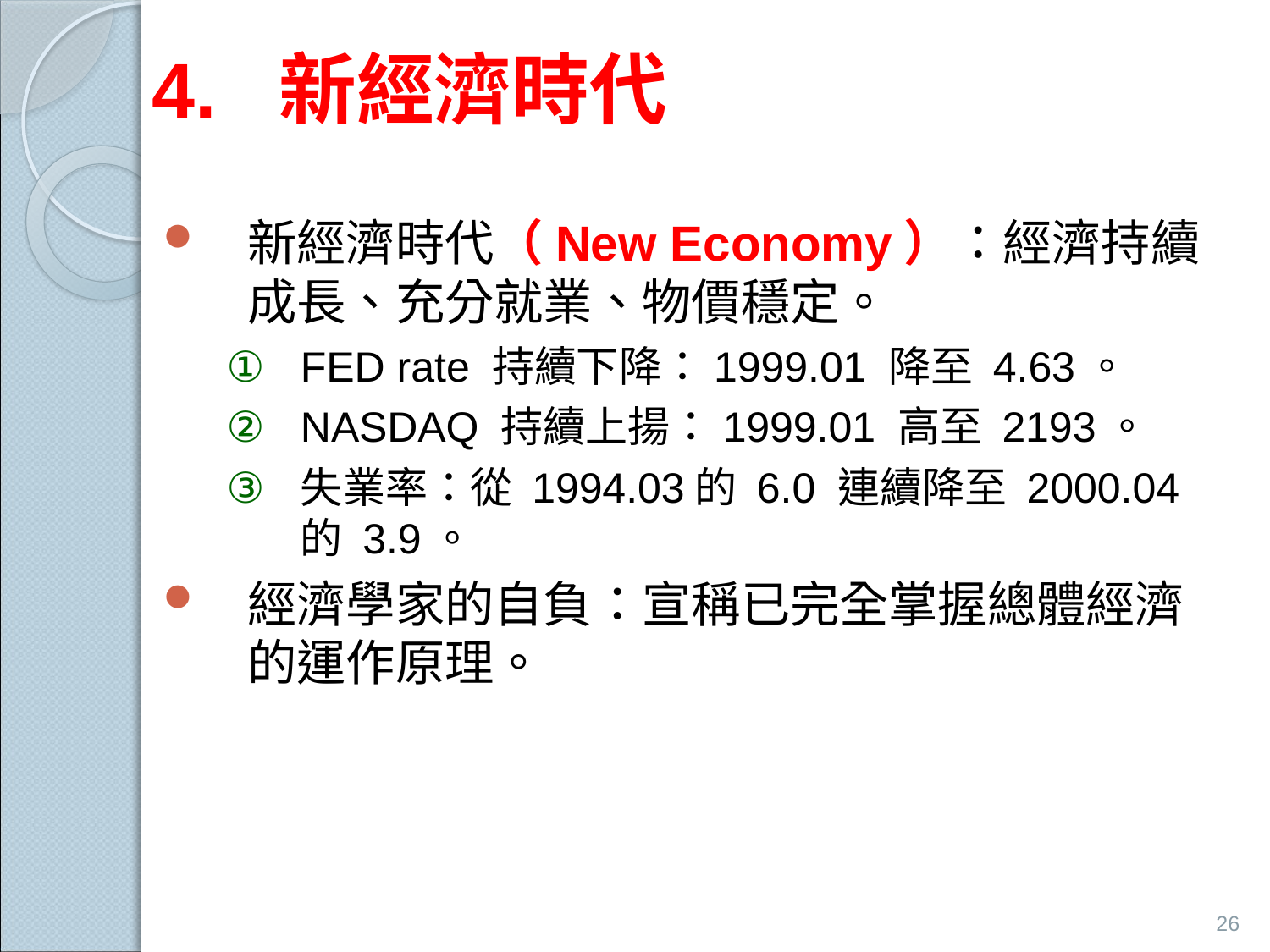

# 4.  新經濟時代
新經濟時代（New Economy）：經濟持續成長、充分就業、物價穩定。
FED rate 持續下降：1999.01 降至 4.63。
NASDAQ 持續上揚：1999.01 高至 2193。
失業率：從 1994.03的 6.0 連續降至 2000.04 的 3.9。
經濟學家的自負：宣稱已完全掌握總體經濟的運作原理。
26